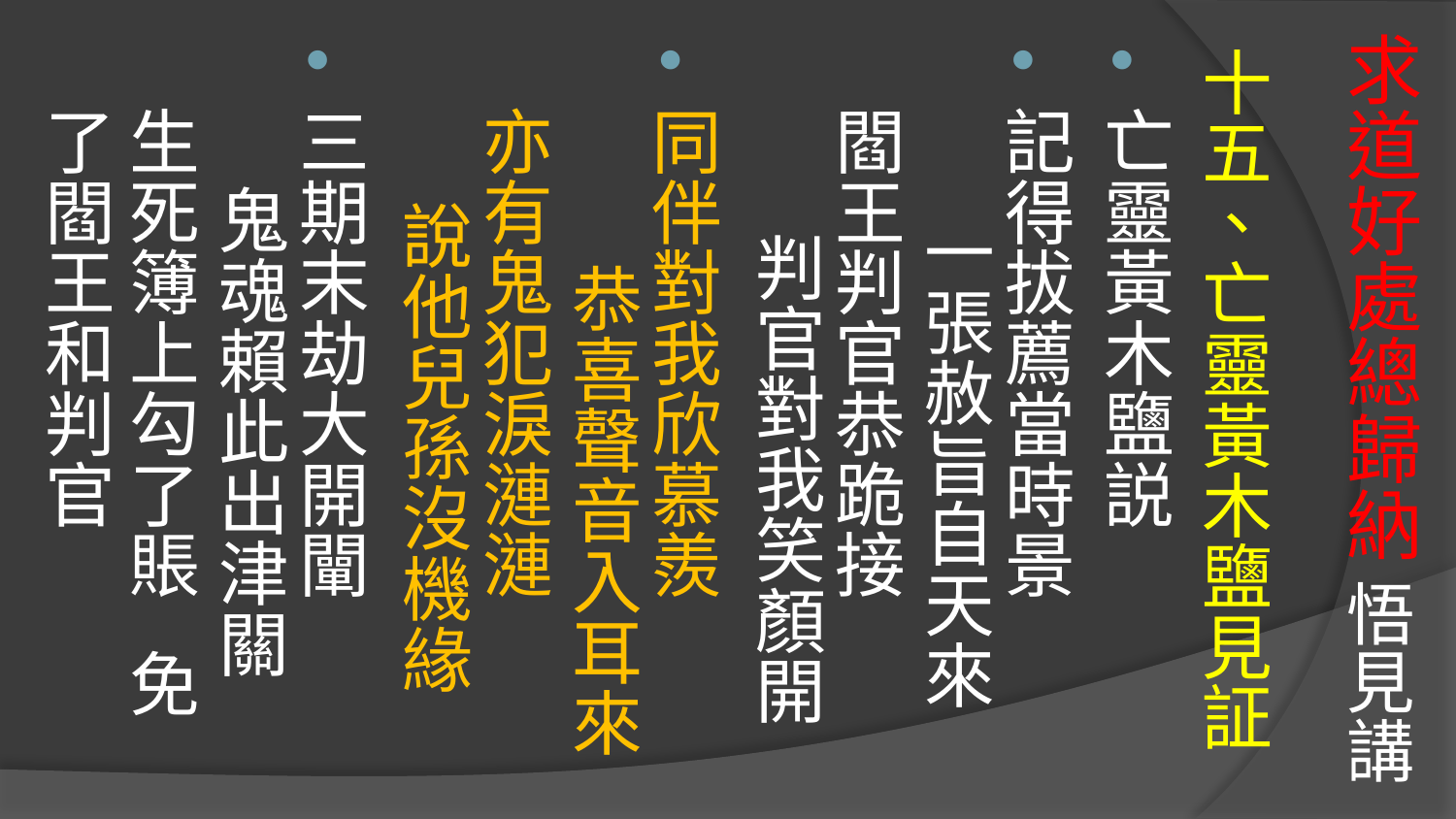

# 求道好處總歸納 悟見講
十五、亡靈黃木鹽見証
亡靈黃木鹽説
記得拔薦當時景                   一張赦旨自天來
閻王判官恭跪接                    判官對我笑顏開
同伴對我欣慕羨                      恭喜聲音入耳來
亦有鬼犯淚漣漣                  說他兒孫沒機緣
三期末劫大開闡                 鬼魂賴此出津關
生死簿上勾了賬   免了閻王和判官